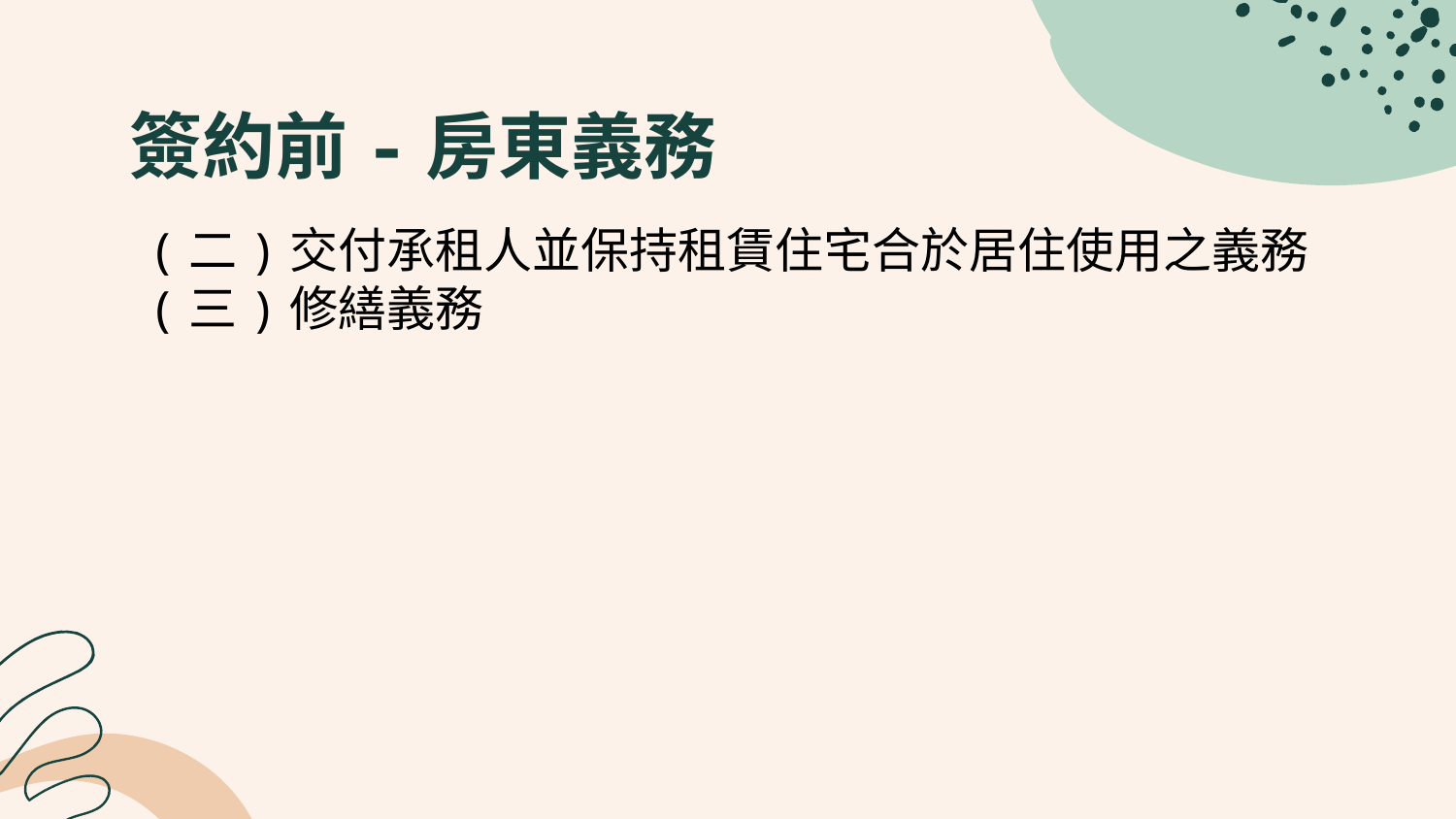

# 簽約前-房東義務
(二)交付承租人並保持租賃住宅合於居住使用之義務
(三)修繕義務